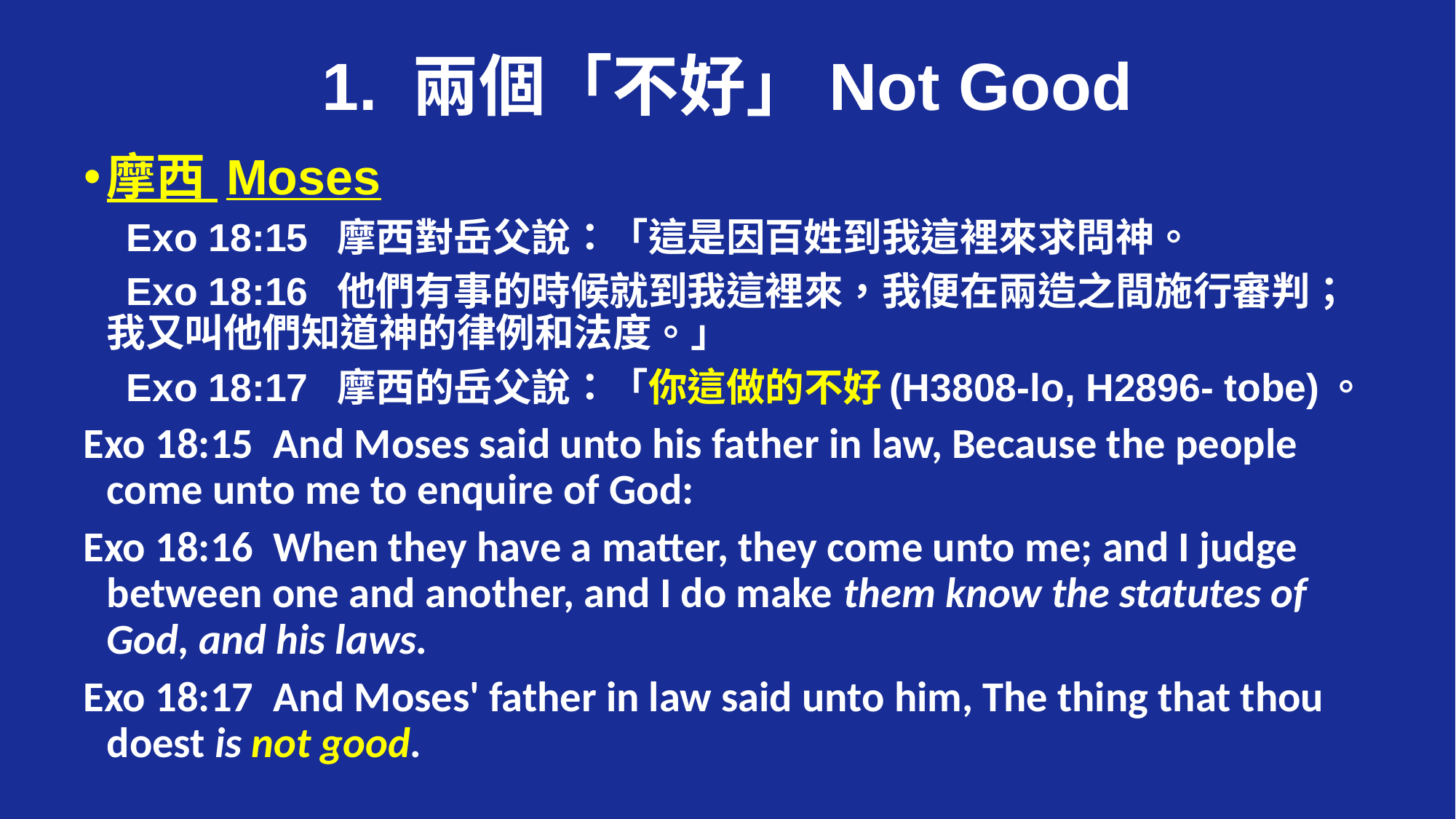

# 1. 兩個「不好」Not Good
摩西 Moses
    Exo 18:15  摩西對岳父說：「這是因百姓到我這裡來求問神。
    Exo 18:16  他們有事的時候就到我這裡來，我便在兩造之間施行審判；我又叫他們知道神的律例和法度。」
    Exo 18:17  摩西的岳父說：「你這做的不好(H3808-lo, H2896- tobe)。
Exo 18:15  And Moses said unto his father in law, Because the people come unto me to enquire of God:
Exo 18:16  When they have a matter, they come unto me; and I judge between one and another, and I do make them know the statutes of God, and his laws.
Exo 18:17  And Moses' father in law said unto him, The thing that thou doest is not good.